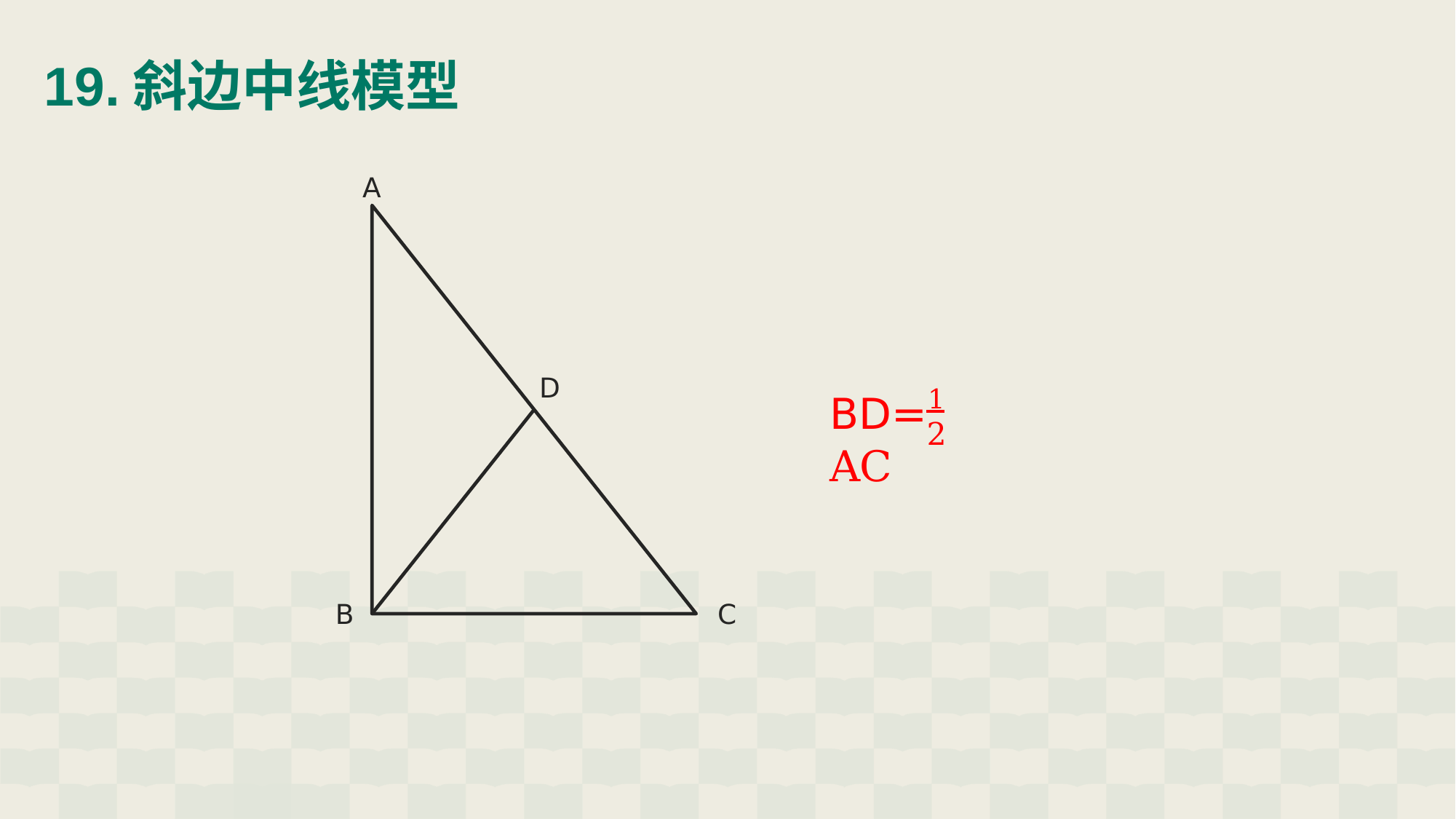

# 19.斜边中线模型
A

D
BD=1 AC

2
B
C